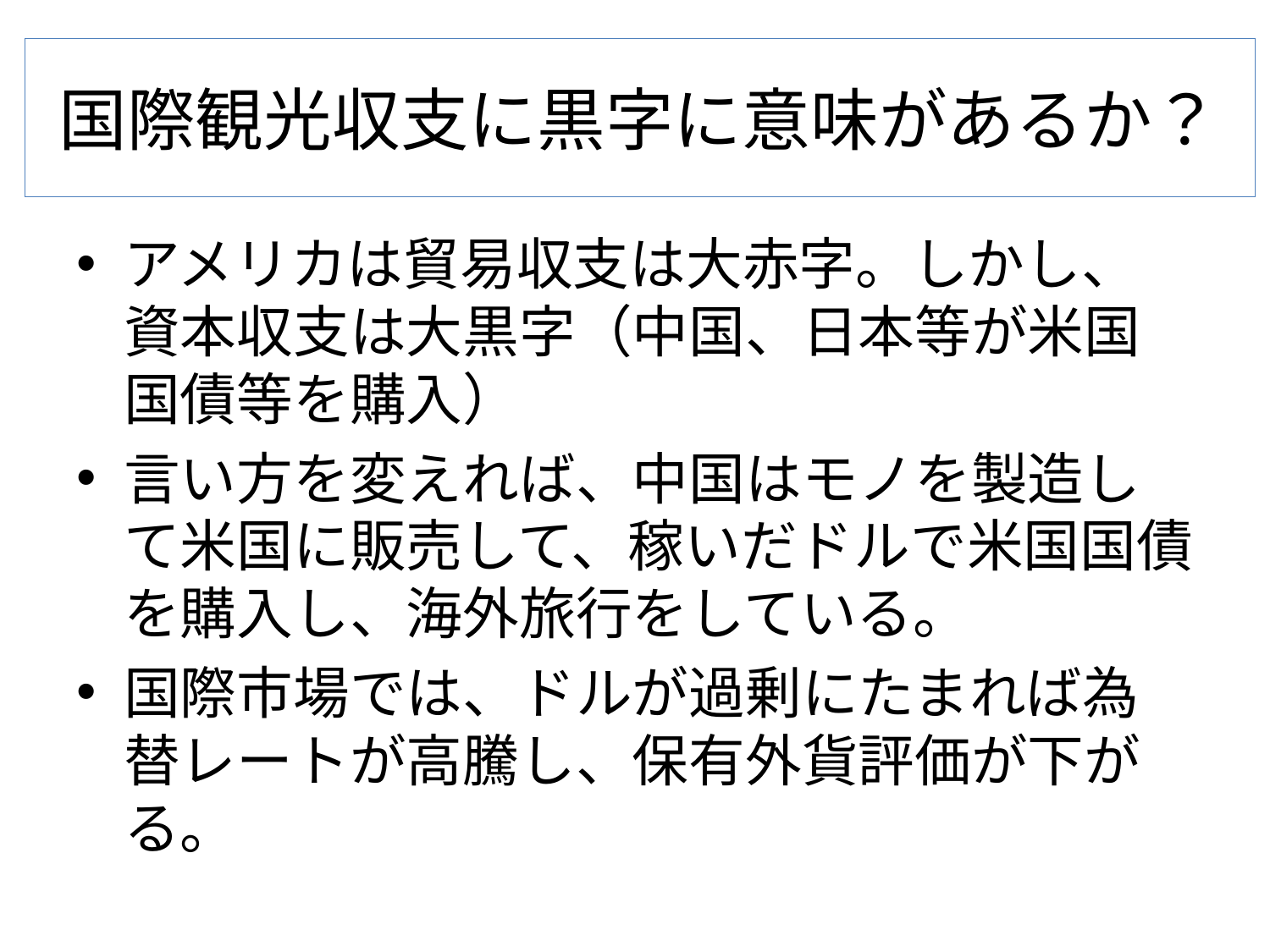

# 国際観光収支に黒字に意味があるか？
アメリカは貿易収支は大赤字。しかし、資本収支は大黒字（中国、日本等が米国国債等を購入）
言い方を変えれば、中国はモノを製造して米国に販売して、稼いだドルで米国国債を購入し、海外旅行をしている。
国際市場では、ドルが過剰にたまれば為替レートが高騰し、保有外貨評価が下がる。